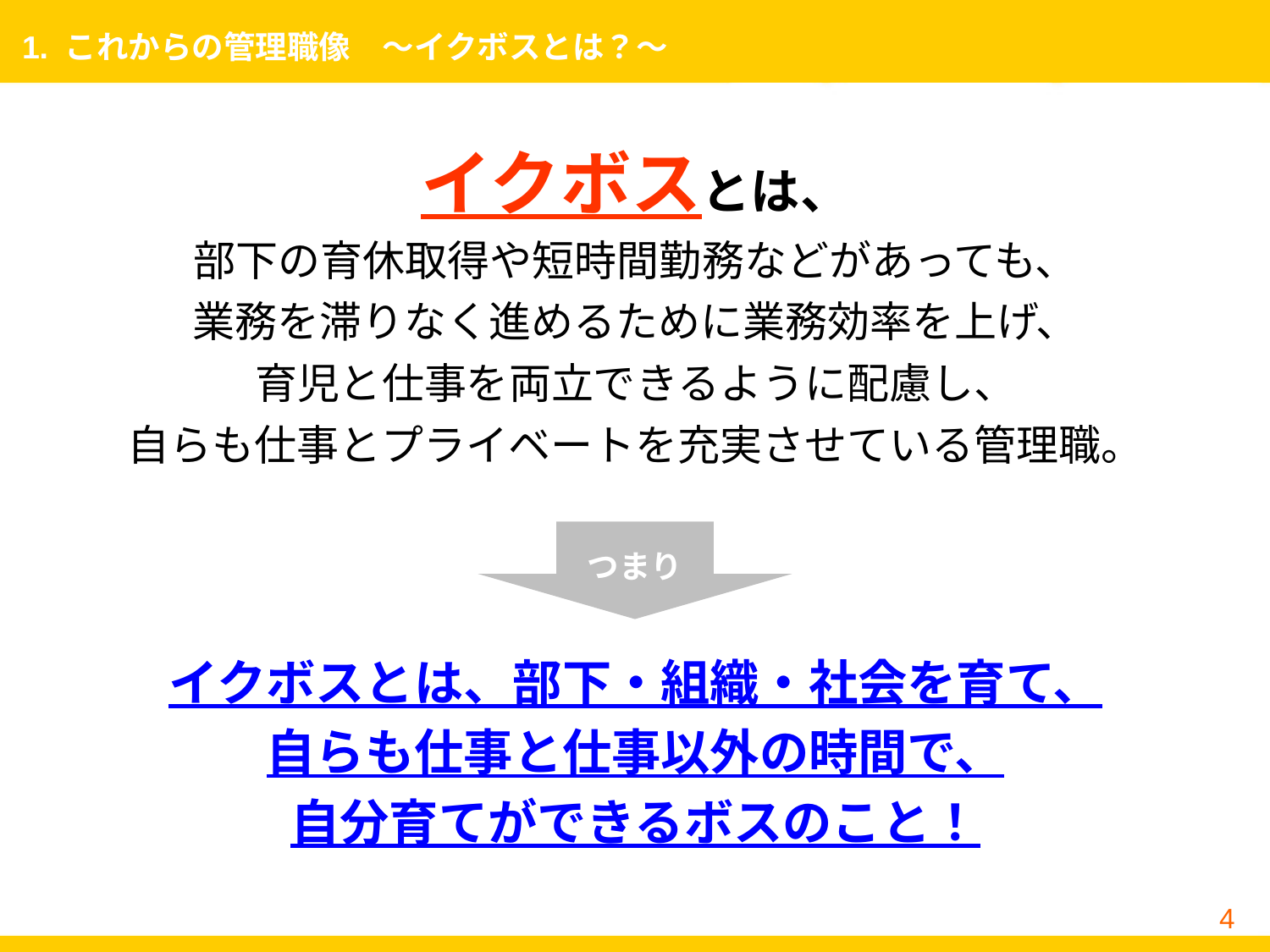

# 1. これからの管理職像　～イクボスとは？～
イクボスとは、
部下の育休取得や短時間勤務などがあっても、
業務を滞りなく進めるために業務効率を上げ、
育児と仕事を両立できるように配慮し、
自らも仕事とプライベートを充実させている管理職。

つまり
イクボスとは、部下・組織・社会を育て、
自らも仕事と仕事以外の時間で、
自分育てができるボスのこと！
4